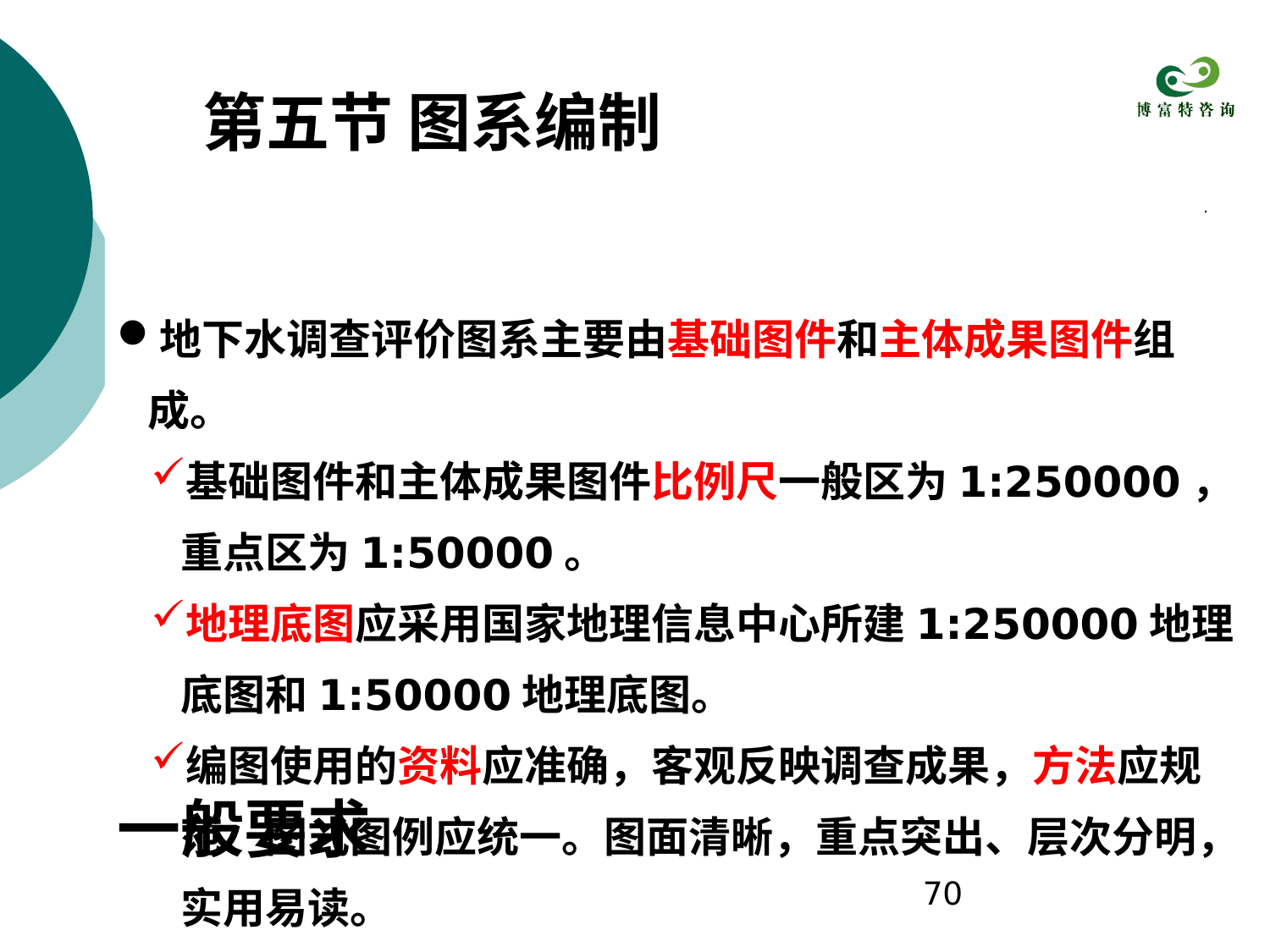

第五节 图系编制
一般要求
地下水调查评价图系主要由基础图件和主体成果图件组成。
基础图件和主体成果图件比例尺一般区为1:250000，重点区为1:50000。
地理底图应采用国家地理信息中心所建1:250000地理底图和1:50000地理底图。
编图使用的资料应准确，客观反映调查成果，方法应规范、图式图例应统一。图面清晰，重点突出、层次分明，实用易读。

70